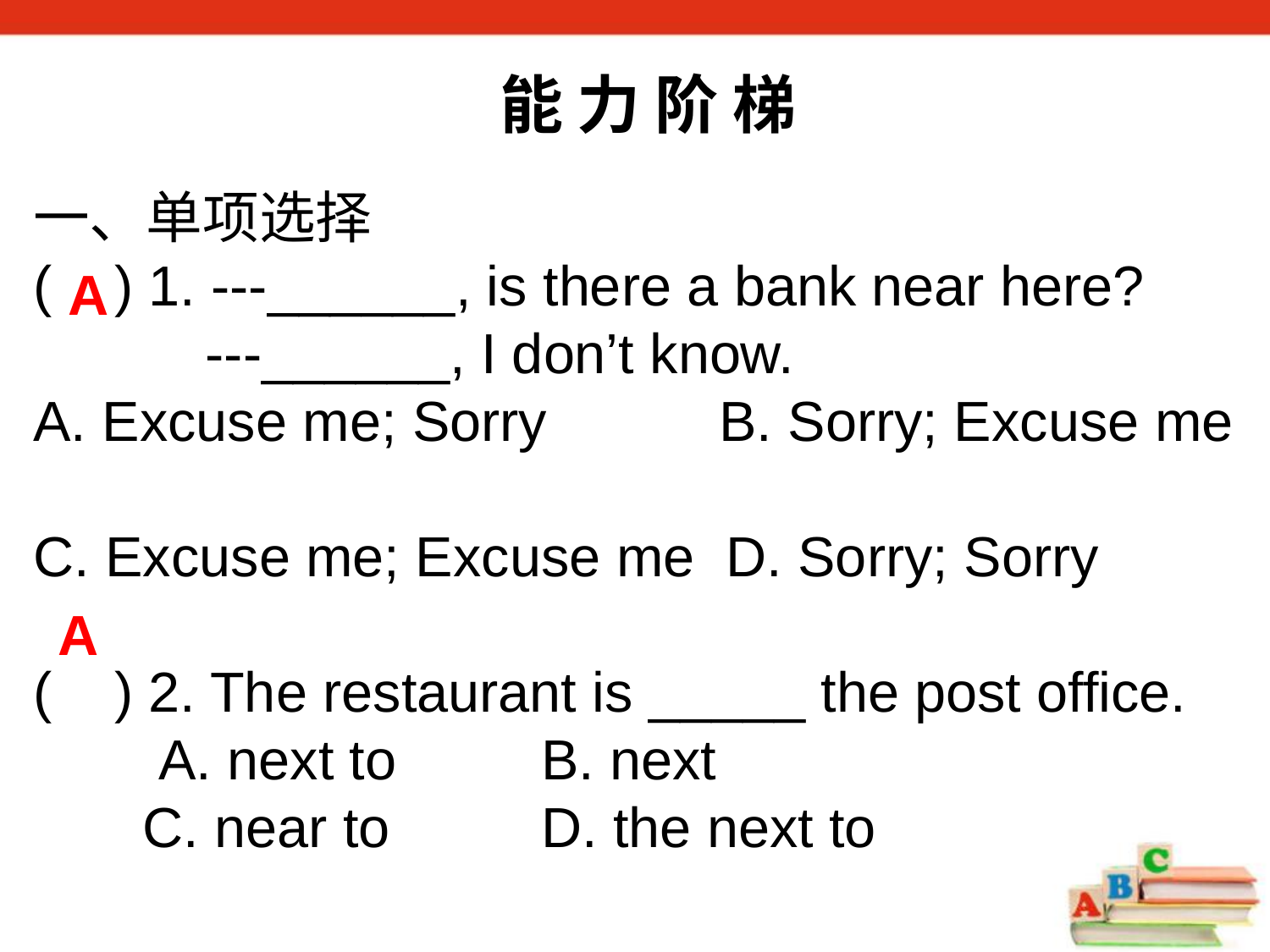

能 力 阶 梯
一、单项选择
(    ) 1. ---______, is there a bank near here?
           ---______, I don’t know.
A. Excuse me; Sorry           B. Sorry; Excuse me
C. Excuse me; Excuse me  D. Sorry; Sorry

(    ) 2. The restaurant is _____ the post office.
        A. next to        	B. next
       C. near to        	D. the next to
A
A